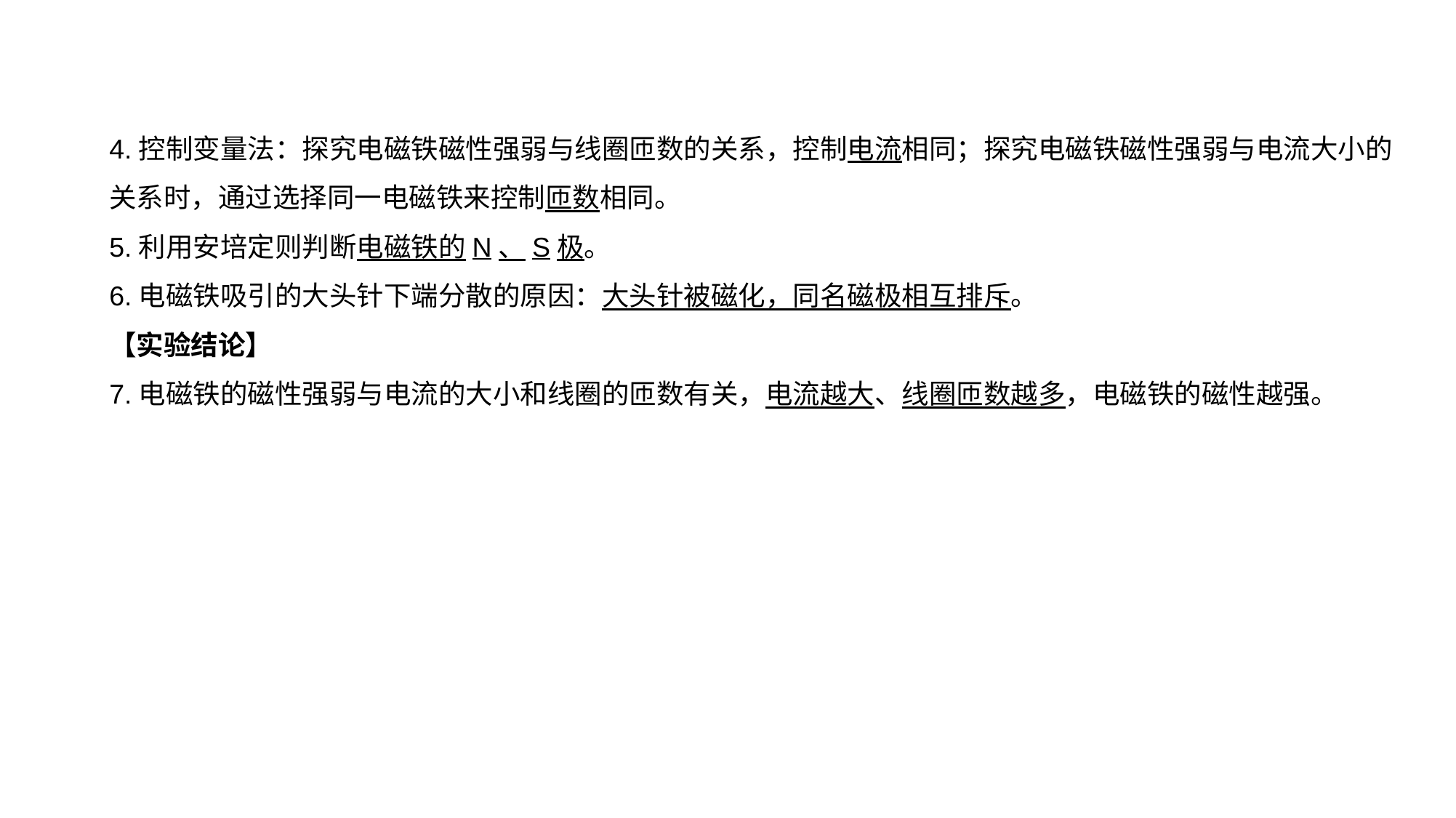

4.控制变量法：探究电磁铁磁性强弱与线圈匝数的关系，控制电流相同；探究电磁铁磁性强弱与电流大小的关系时，通过选择同一电磁铁来控制匝数相同。
5.利用安培定则判断电磁铁的N、S极。
6.电磁铁吸引的大头针下端分散的原因：大头针被磁化，同名磁极相互排斥。
【实验结论】
7.电磁铁的磁性强弱与电流的大小和线圈的匝数有关，电流越大、线圈匝数越多，电磁铁的磁性越强。
实验突破 素养提升